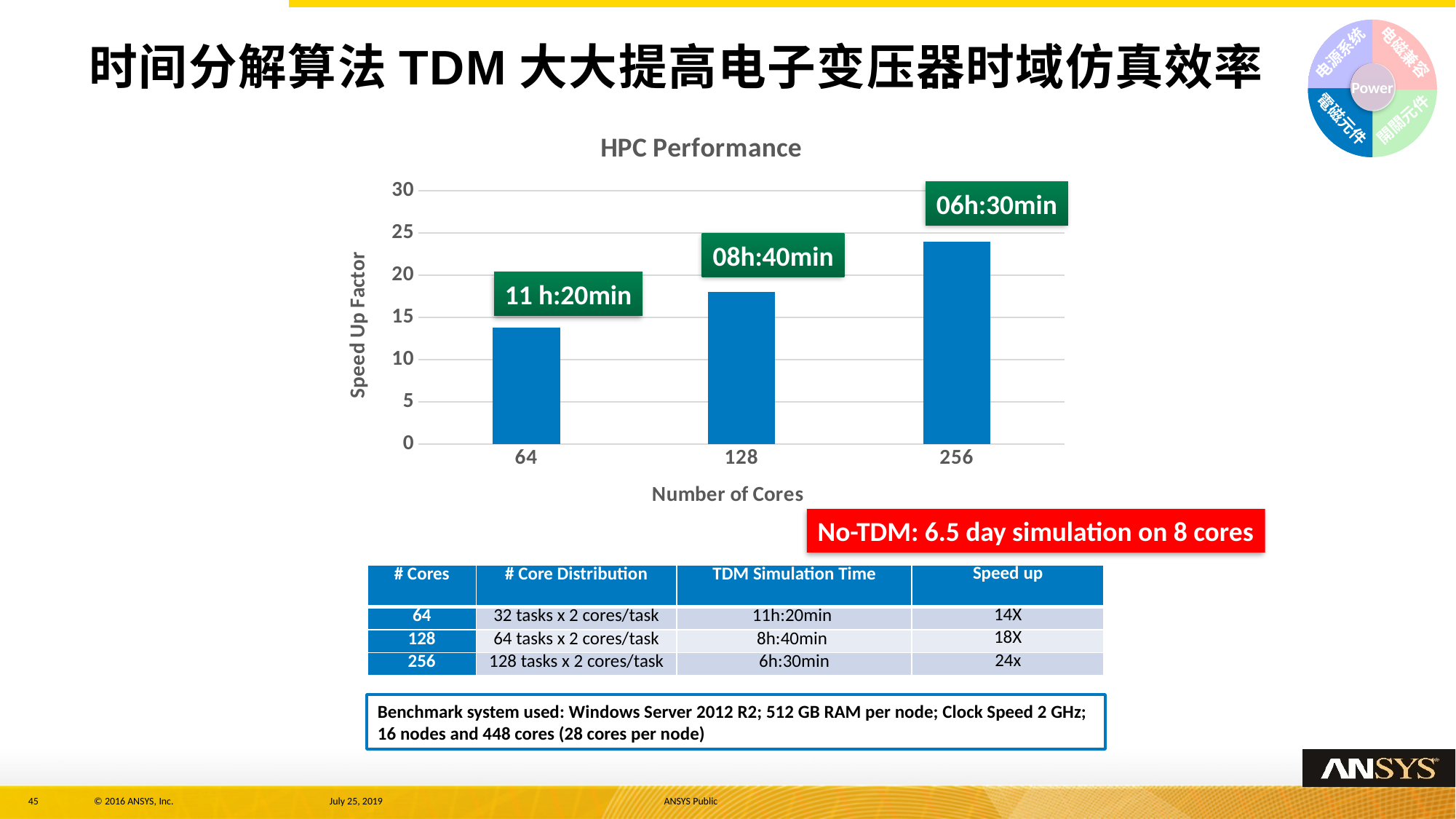

电磁兼容

电源系统

Power

電磁元件

開關元件
# 时间分解算法TDM大大提高电子变压器时域仿真效率

### Chart:

| Category |  |
|---|---|
| 64 | 13.76470588235294 |
| 128 | 18.0 |
| 256 | 24.0 |
06h:30min
08h:40min
11 h:20min
No-TDM: 6.5 day simulation on 8 cores
| # Cores | # Core Distribution | TDM Simulation Time | Speed up |
| --- | --- | --- | --- |
| 64 | 32 tasks x 2 cores/task | 11h:20min | 14X |
| 128 | 64 tasks x 2 cores/task | 8h:40min | 18X |
| 256 | 128 tasks x 2 cores/task | 6h:30min | 24x |
Benchmark system used: Windows Server 2012 R2; 512 GB RAM per node; Clock Speed 2 GHz;  16 nodes and 448 cores (28 cores per node)